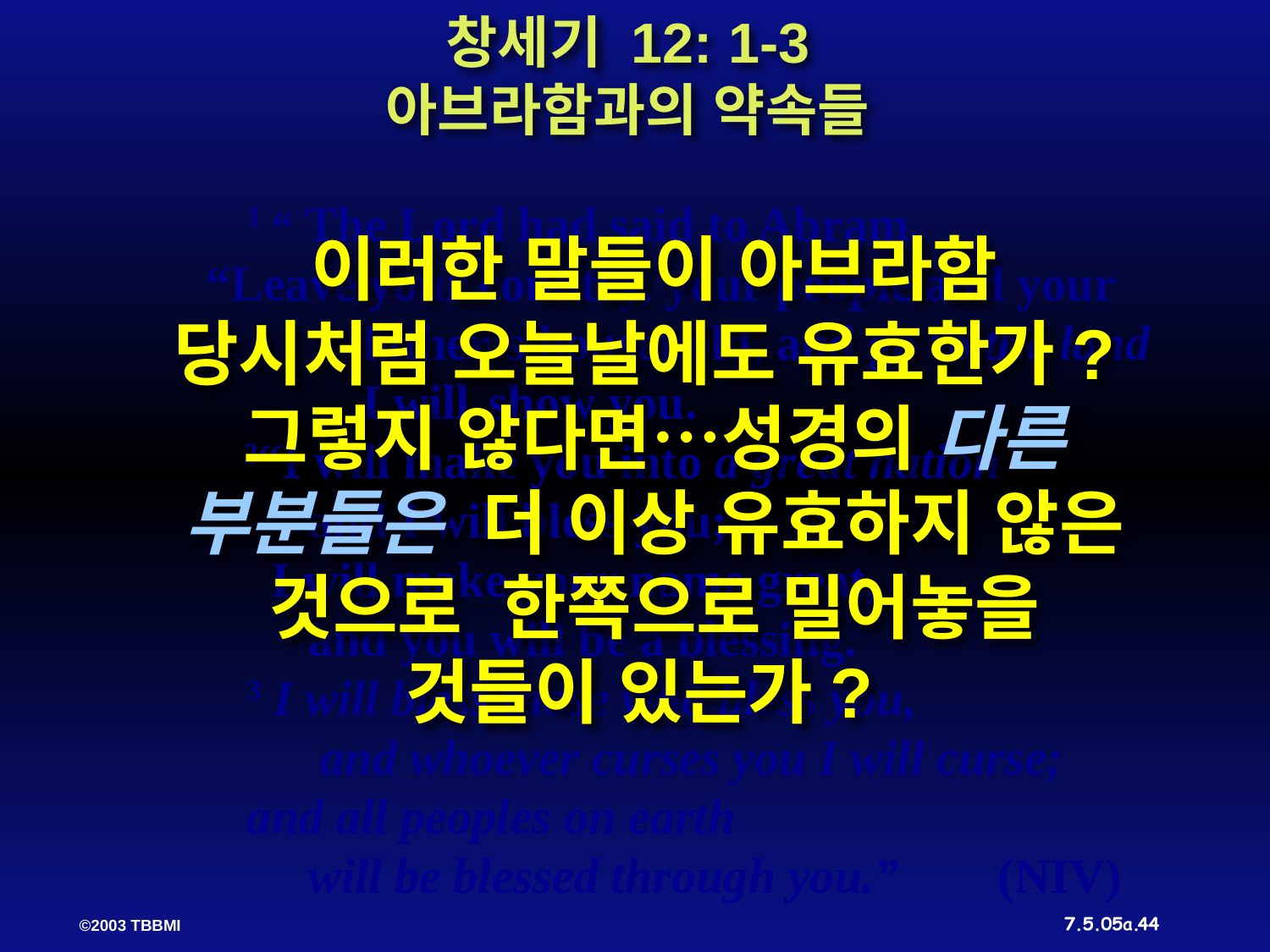

창세기 12: 1-3
아브라함과의 약속들

	 1 “ The Lord had said to Abram,
        “Leave your country, your people and your 		father’s household, and go to the land 		I will 	show you.
	 2“I will make you into a great nation
	      and I will bless you;
	   I will make your name great,
	      and you will be a blessing.
	 3 I will bless those who bless you,
	       and whoever curses you I will curse;
	 and all peoples on earth
	      will be blessed through you.”        (NIV)
이러한 말들이 아브라함 당시처럼 오늘날에도 유효한가?  그렇지 않다면…성경의 다른 부분들은  더 이상 유효하지 않은 것으로  한쪽으로 밀어놓을 것들이 있는가?
44